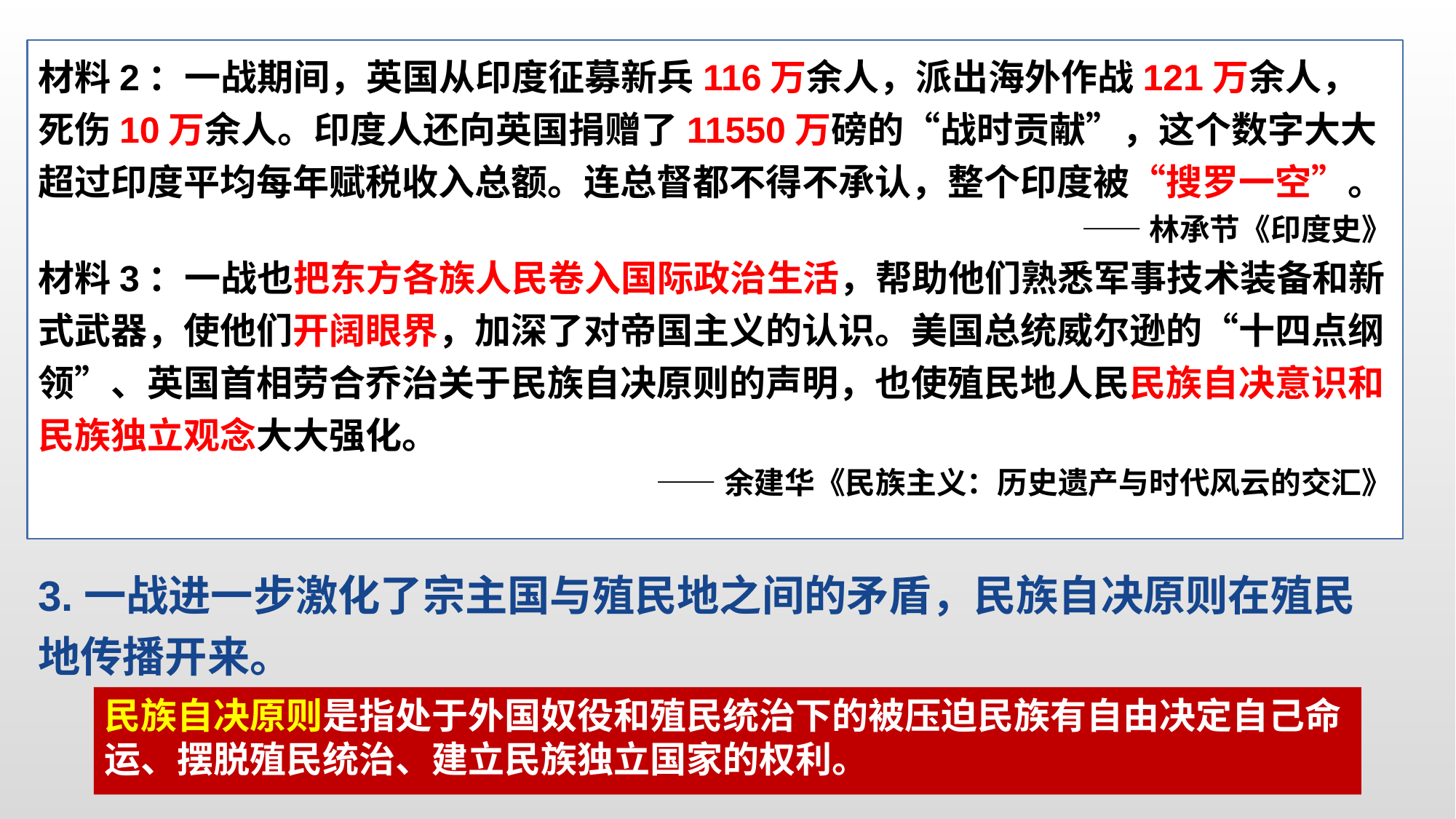

材料2：一战期间，英国从印度征募新兵116万余人，派出海外作战121万余人，死伤10万余人。印度人还向英国捐赠了11550万磅的“战时贡献”，这个数字大大超过印度平均每年赋税收入总额。连总督都不得不承认，整个印度被“搜罗一空”。
——林承节《印度史》
材料3：一战也把东方各族人民卷入国际政治生活，帮助他们熟悉军事技术装备和新式武器，使他们开阔眼界，加深了对帝国主义的认识。美国总统威尔逊的“十四点纲领”、英国首相劳合乔治关于民族自决原则的声明，也使殖民地人民民族自决意识和民族独立观念大大强化。
——余建华《民族主义：历史遗产与时代风云的交汇》
3.一战进一步激化了宗主国与殖民地之间的矛盾，民族自决原则在殖民地传播开来。
民族自决原则是指处于外国奴役和殖民统治下的被压迫民族有自由决定自己命运、摆脱殖民统治、建立民族独立国家的权利。